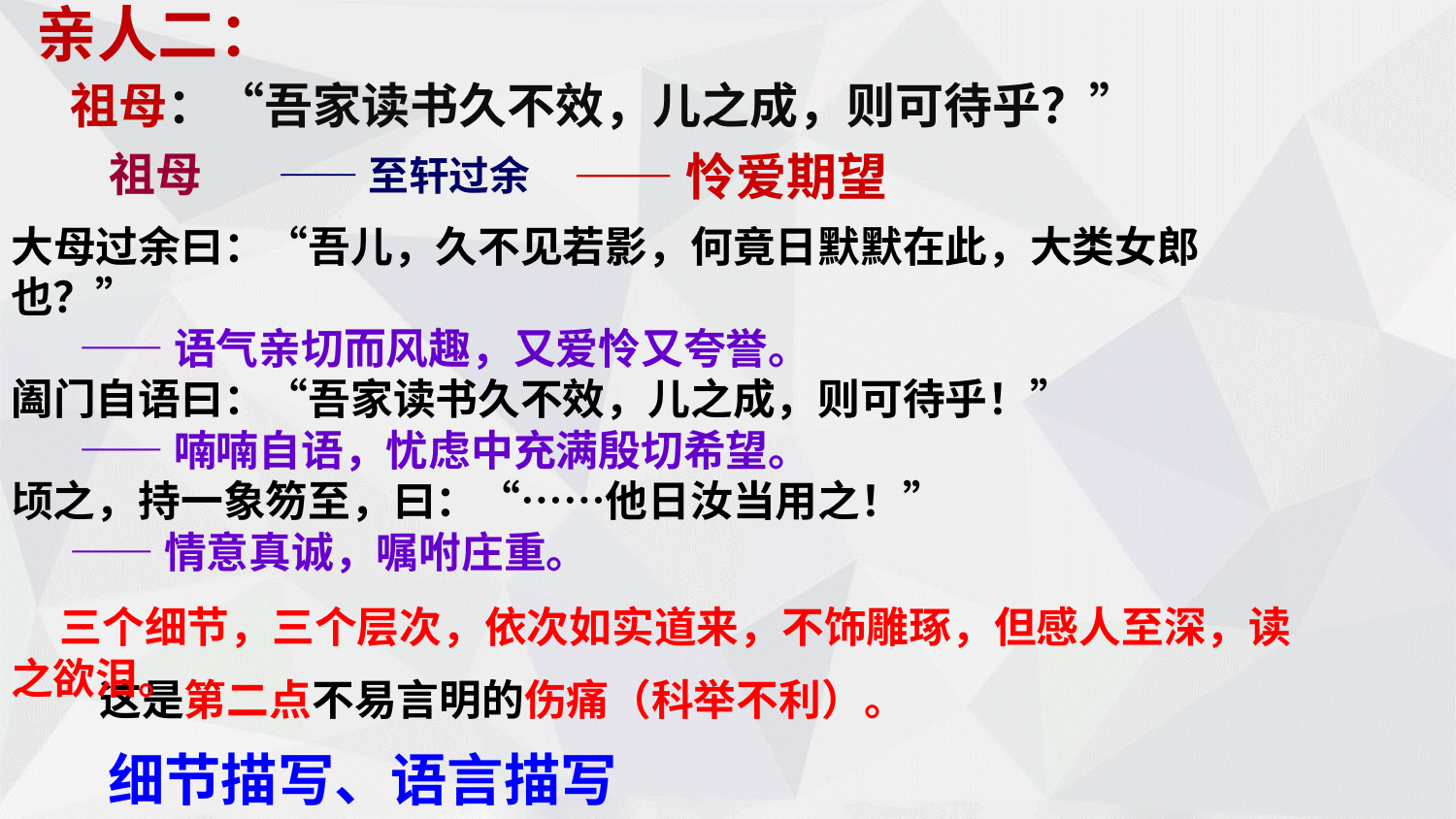

亲人二：
 祖母：“吾家读书久不效，儿之成，则可待乎？”
祖母
——怜爱期望

——至轩过余
大母过余曰：“吾儿，久不见若影，何竟日默默在此，大类女郎也？”
       ——语气亲切而风趣，又爱怜又夸誉。
阖门自语曰：“吾家读书久不效，儿之成，则可待乎！”
       ——喃喃自语，忧虑中充满殷切希望。
顷之，持一象笏至，曰：“……他日汝当用之！”
      ——情意真诚，嘱咐庄重。

    三个细节，三个层次，依次如实道来，不饰雕琢，但感人至深，读之欲泪。
这是第二点不易言明的伤痛（科举不利）。
细节描写、语言描写